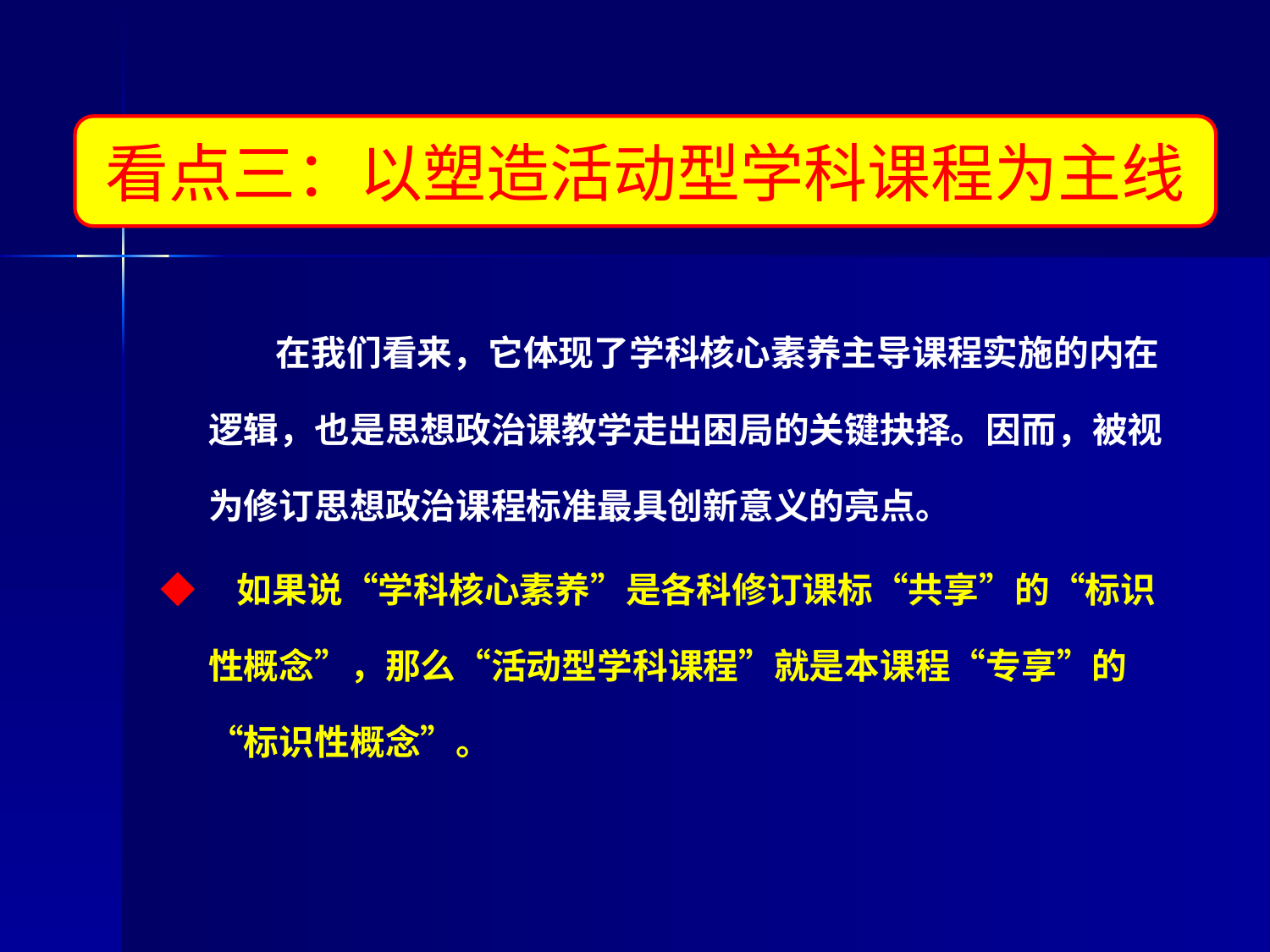

看点三：以塑造活动型学科课程为主线
           在我们看来，它体现了学科核心素养主导课程实施的内在逻辑，也是思想政治课教学走出困局的关键抉择。因而，被视为修订思想政治课程标准最具创新意义的亮点。
◆    如果说“学科核心素养”是各科修订课标“共享”的“标识性概念”，那么“活动型学科课程”就是本课程“专享”的“标识性概念”。